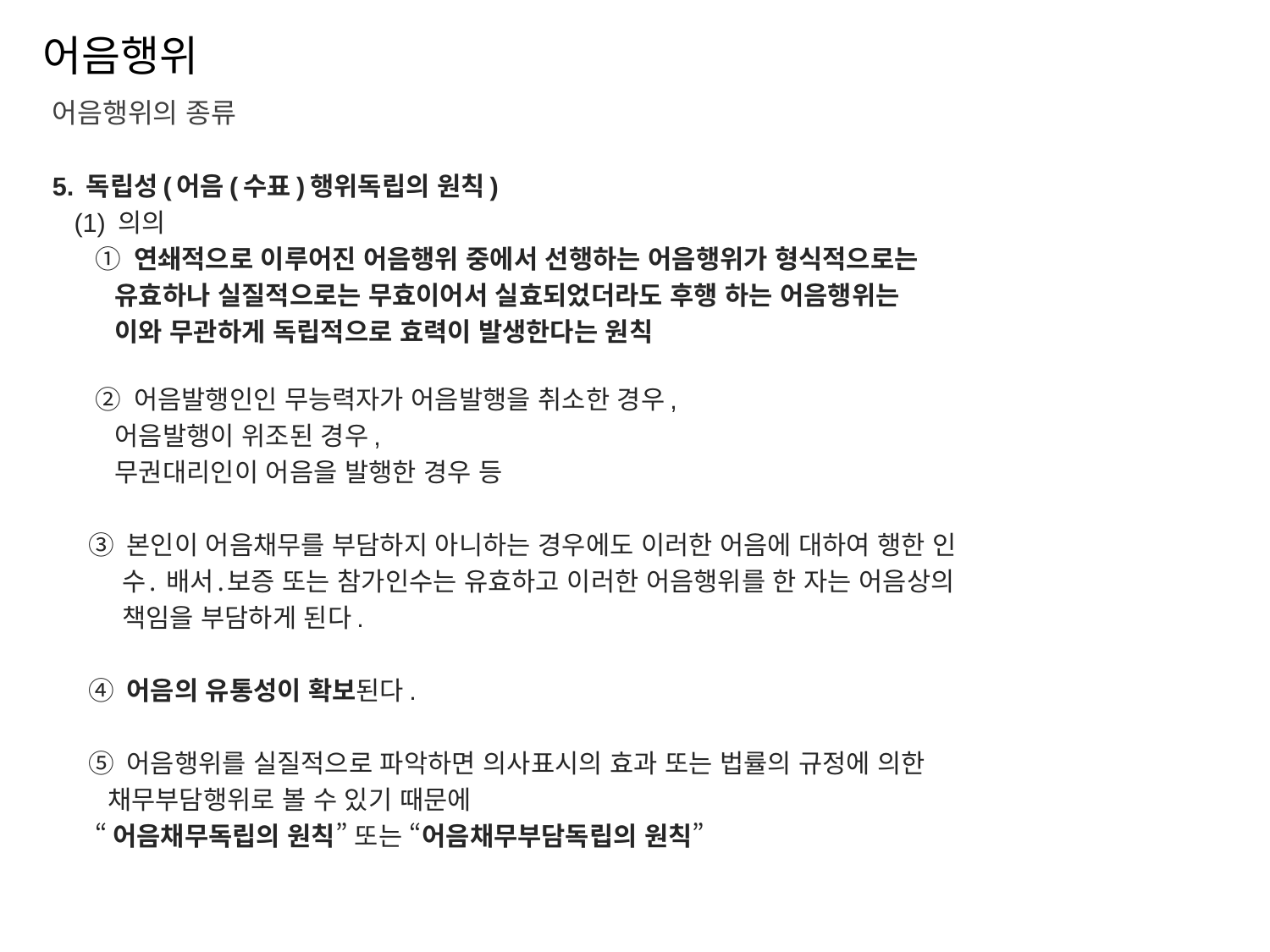

# 어음행위
어음행위의 종류

5. 독립성(어음(수표)행위독립의 원칙)
   (1) 의의
      ① 연쇄적으로 이루어진 어음행위 중에서 선행하는 어음행위가 형식적으로는
        유효하나 실질적으로는 무효이어서 실효되었더라도 후행 하는 어음행위는
        이와 무관하게 독립적으로 효력이 발생한다는 원칙
      ② 어음발행인인 무능력자가 어음발행을 취소한 경우,
        어음발행이 위조된 경우,
        무권대리인이 어음을 발행한 경우 등

     ③ 본인이 어음채무를 부담하지 아니하는 경우에도 이러한 어음에 대하여 행한 인
         수․ 배서․보증 또는 참가인수는 유효하고 이러한 어음행위를 한 자는 어음상의
         책임을 부담하게 된다.

     ④ 어음의 유통성이 확보된다.

     ⑤ 어음행위를 실질적으로 파악하면 의사표시의 효과 또는 법률의 규정에 의한
       채무부담행위로 볼 수 있기 때문에
      “어음채무독립의 원칙” 또는 “어음채무부담독립의 원칙”